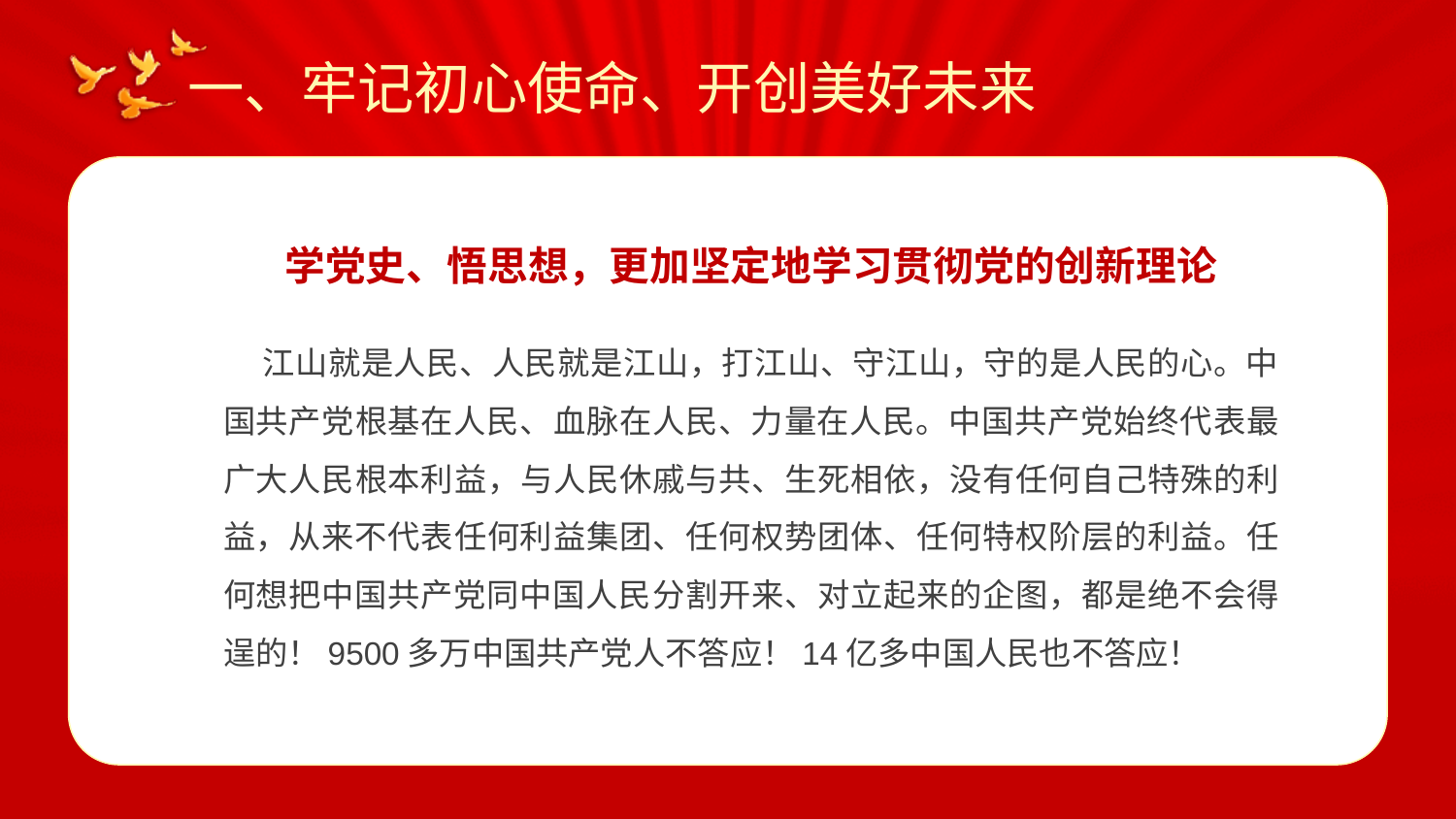

一、牢记初心使命、开创美好未来
学党史、悟思想，更加坚定地学习贯彻党的创新理论
    江山就是人民、人民就是江山，打江山、守江山，守的是人民的心。中国共产党根基在人民、血脉在人民、力量在人民。中国共产党始终代表最广大人民根本利益，与人民休戚与共、生死相依，没有任何自己特殊的利益，从来不代表任何利益集团、任何权势团体、任何特权阶层的利益。任何想把中国共产党同中国人民分割开来、对立起来的企图，都是绝不会得逞的！9500多万中国共产党人不答应！14亿多中国人民也不答应！